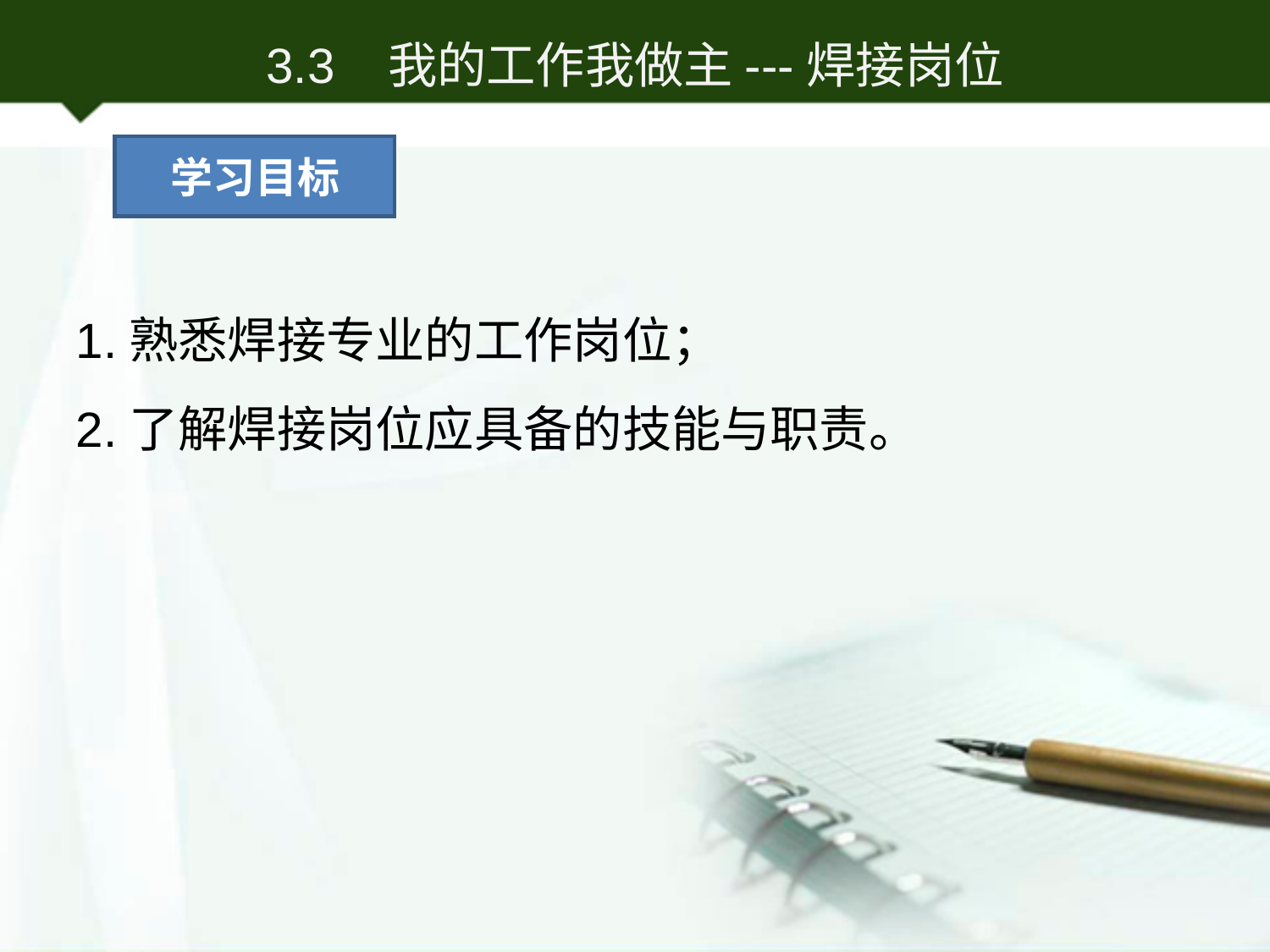

3.3   我的工作我做主---焊接岗位
学习目标

1.熟悉焊接专业的工作岗位；
2.了解焊接岗位应具备的技能与职责。